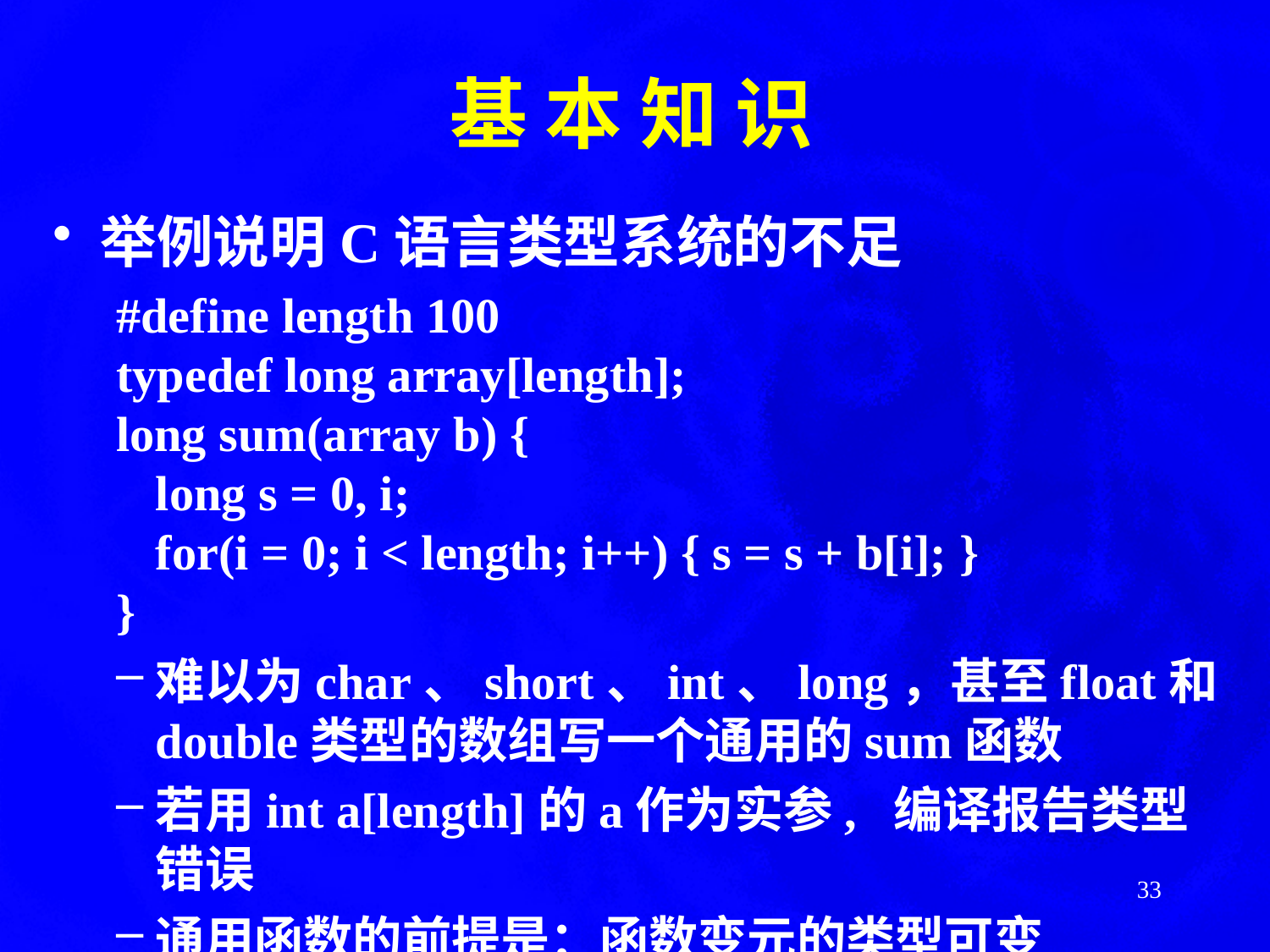

基 本 知 识
举例说明C语言类型系统的不足
#define length 100
typedef long array[length];
long sum(array b) {
	long s = 0, i;
	for(i = 0; i < length; i++) { s = s + b[i]; }
}
难以为char、short、int、long，甚至float和double类型的数组写一个通用的sum函数
若用int a[length]的a作为实参,  编译报告类型错误
通用函数的前提是：函数变元的类型可变

33